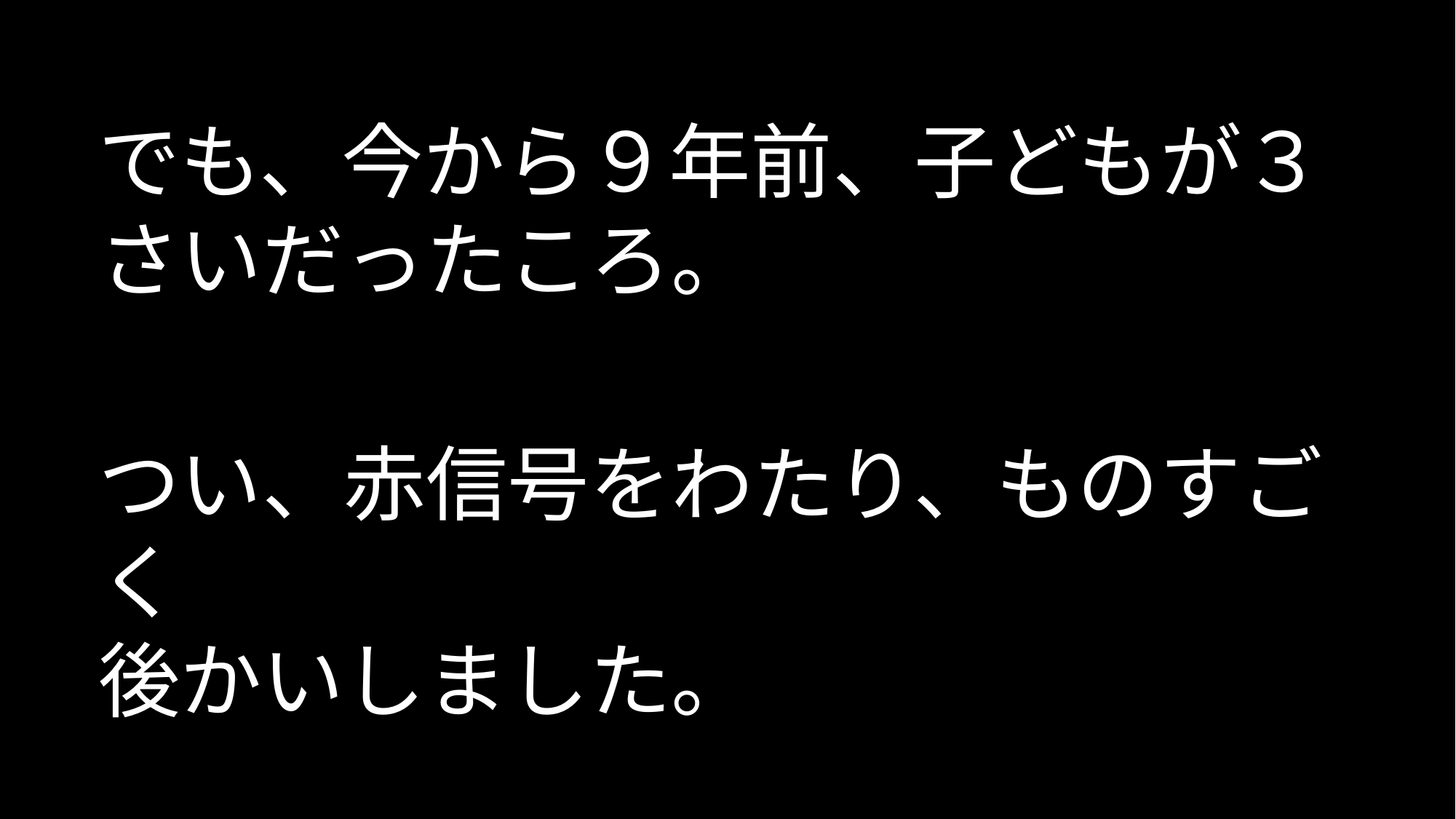

でも、今から９年前、子どもが３さいだったころ。
つい、赤信号をわたり、ものすごく
後かいしました。